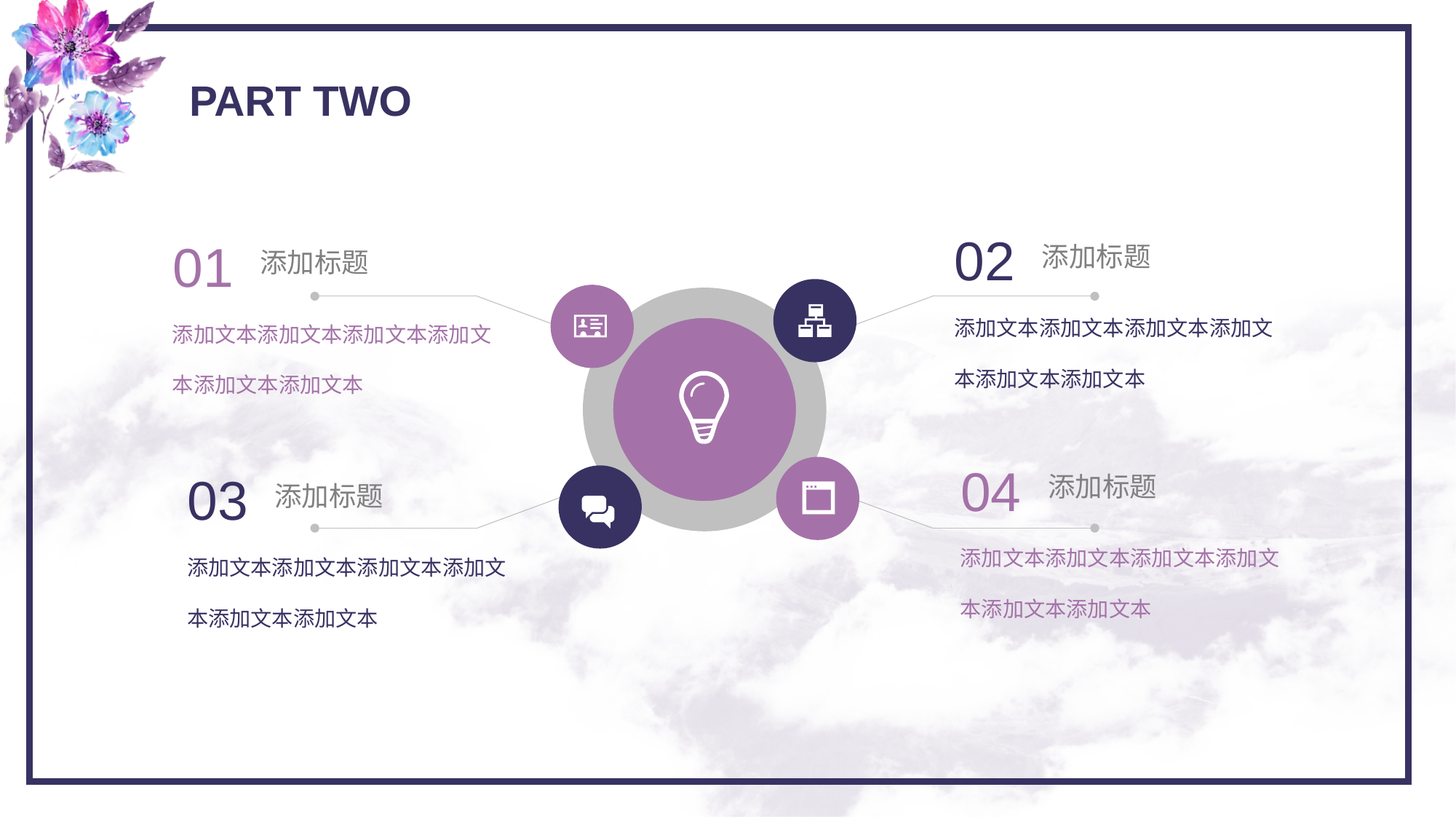

PART TWO
02
01
添加标题
添加标题

添加文本添加文本添加文本添加文本添加文本添加文本

添加文本添加文本添加文本添加文本添加文本添加文本

04

03
添加标题

添加标题

添加文本添加文本添加文本添加文本添加文本添加文本
添加文本添加文本添加文本添加文本添加文本添加文本